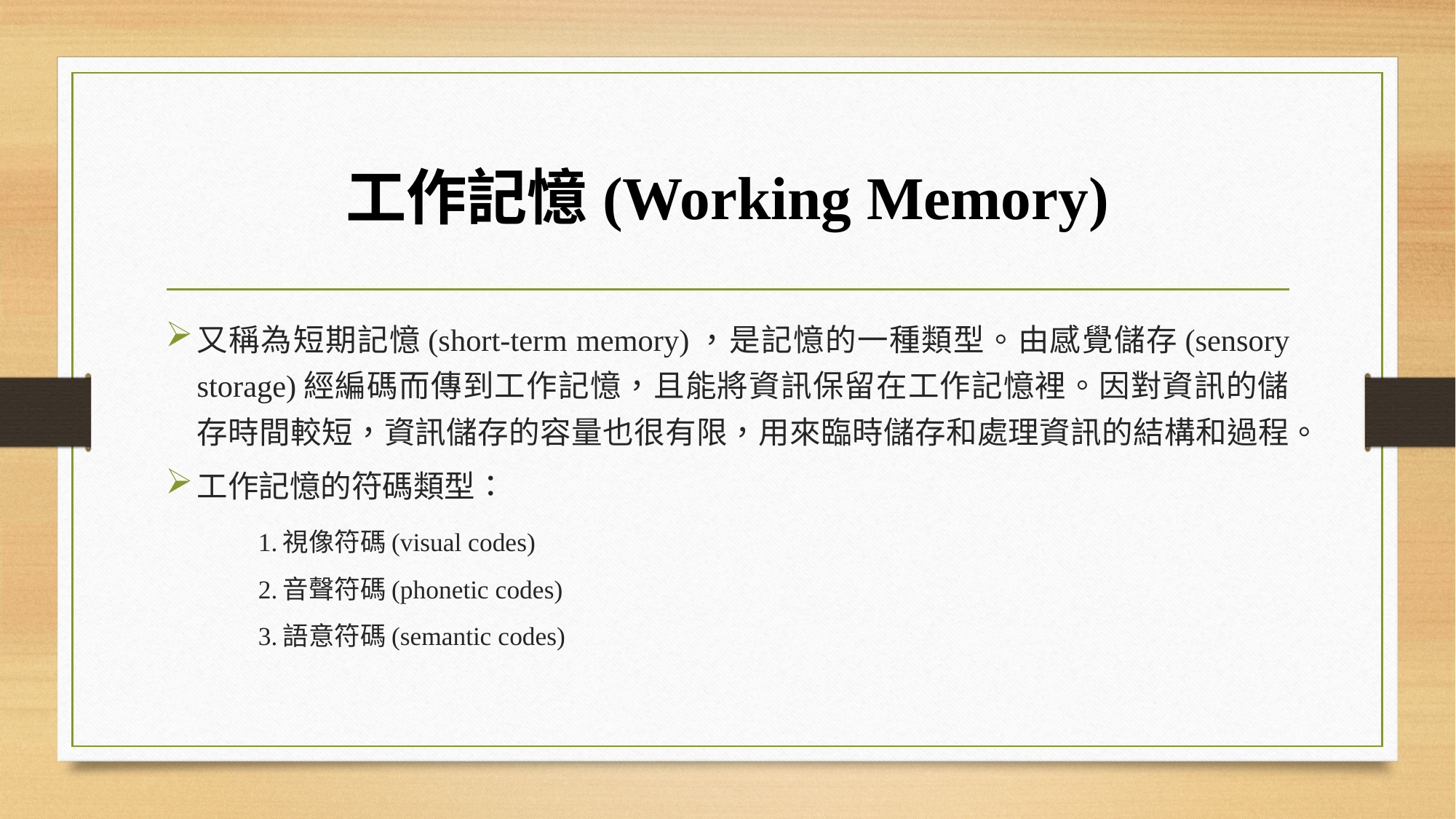

# 工作記憶(Working Memory)
又稱為短期記憶(short-term memory)，是記憶的一種類型。由感覺儲存(sensory storage)經編碼而傳到工作記憶，且能將資訊保留在工作記憶裡。因對資訊的儲存時間較短，資訊儲存的容量也很有限，用來臨時儲存和處理資訊的結構和過程。
工作記憶的符碼類型：
	1.視像符碼(visual codes)
	2.音聲符碼(phonetic codes)
	3.語意符碼(semantic codes)